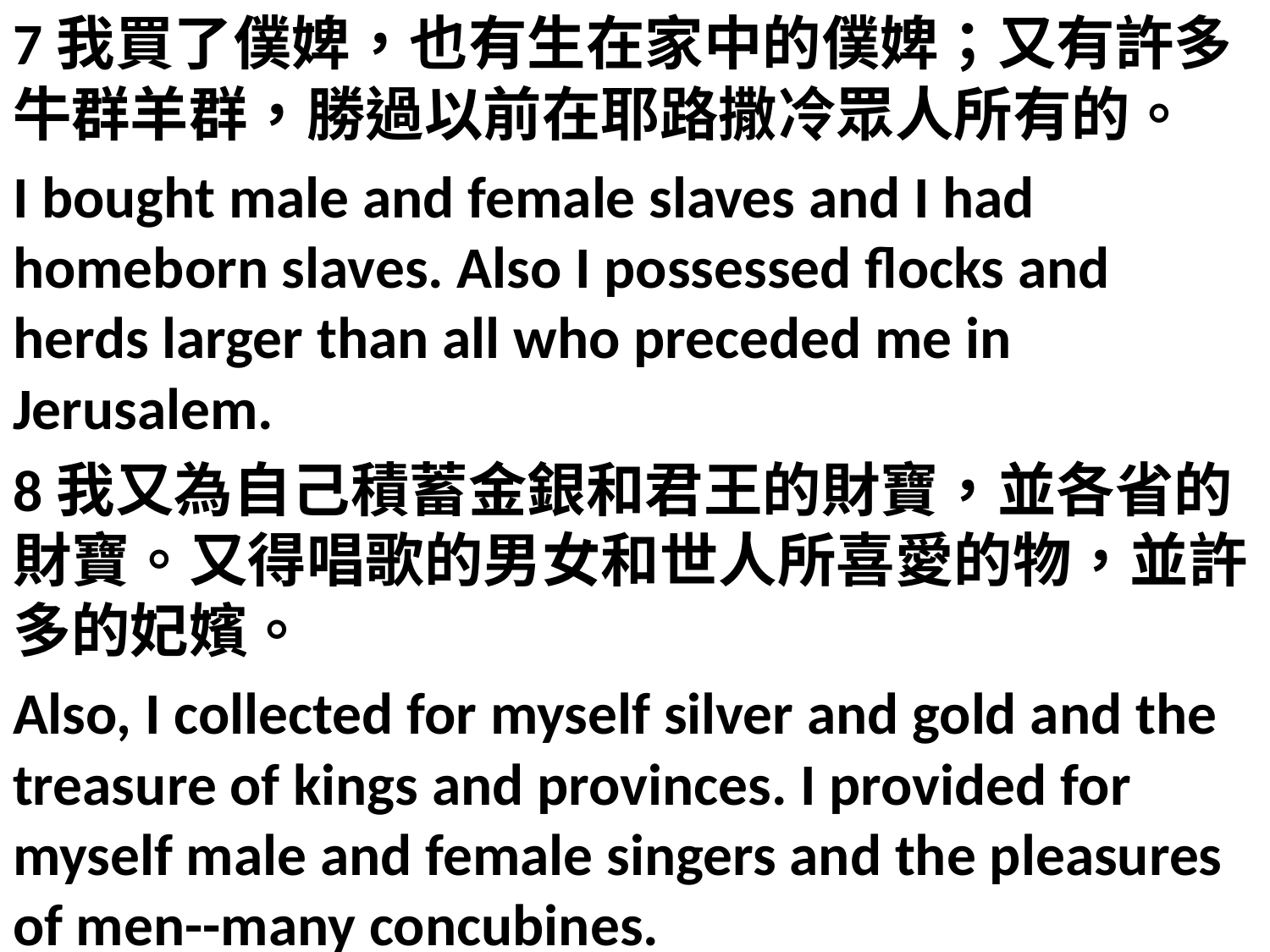

7我買了僕婢，也有生在家中的僕婢；又有許多牛群羊群，勝過以前在耶路撒冷眾人所有的。
I bought male and female slaves and I had homeborn slaves. Also I possessed flocks and herds larger than all who preceded me in Jerusalem.
8我又為自己積蓄金銀和君王的財寶，並各省的財寶。又得唱歌的男女和世人所喜愛的物，並許多的妃嬪。
Also, I collected for myself silver and gold and the treasure of kings and provinces. I provided for myself male and female singers and the pleasures of men--many concubines.